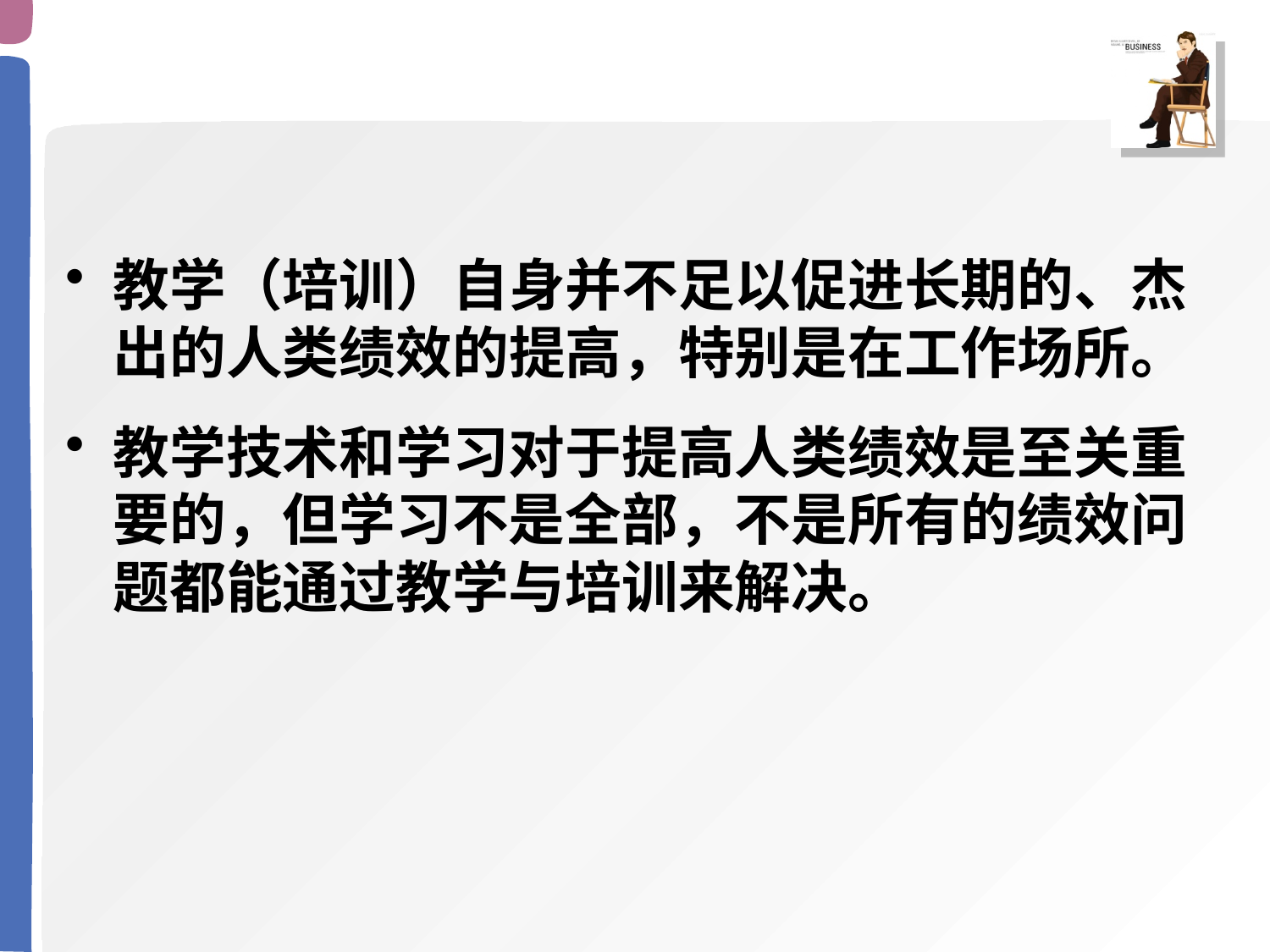

教学（培训）自身并不足以促进长期的、杰出的人类绩效的提高，特别是在工作场所。
教学技术和学习对于提高人类绩效是至关重要的，但学习不是全部，不是所有的绩效问题都能通过教学与培训来解决。